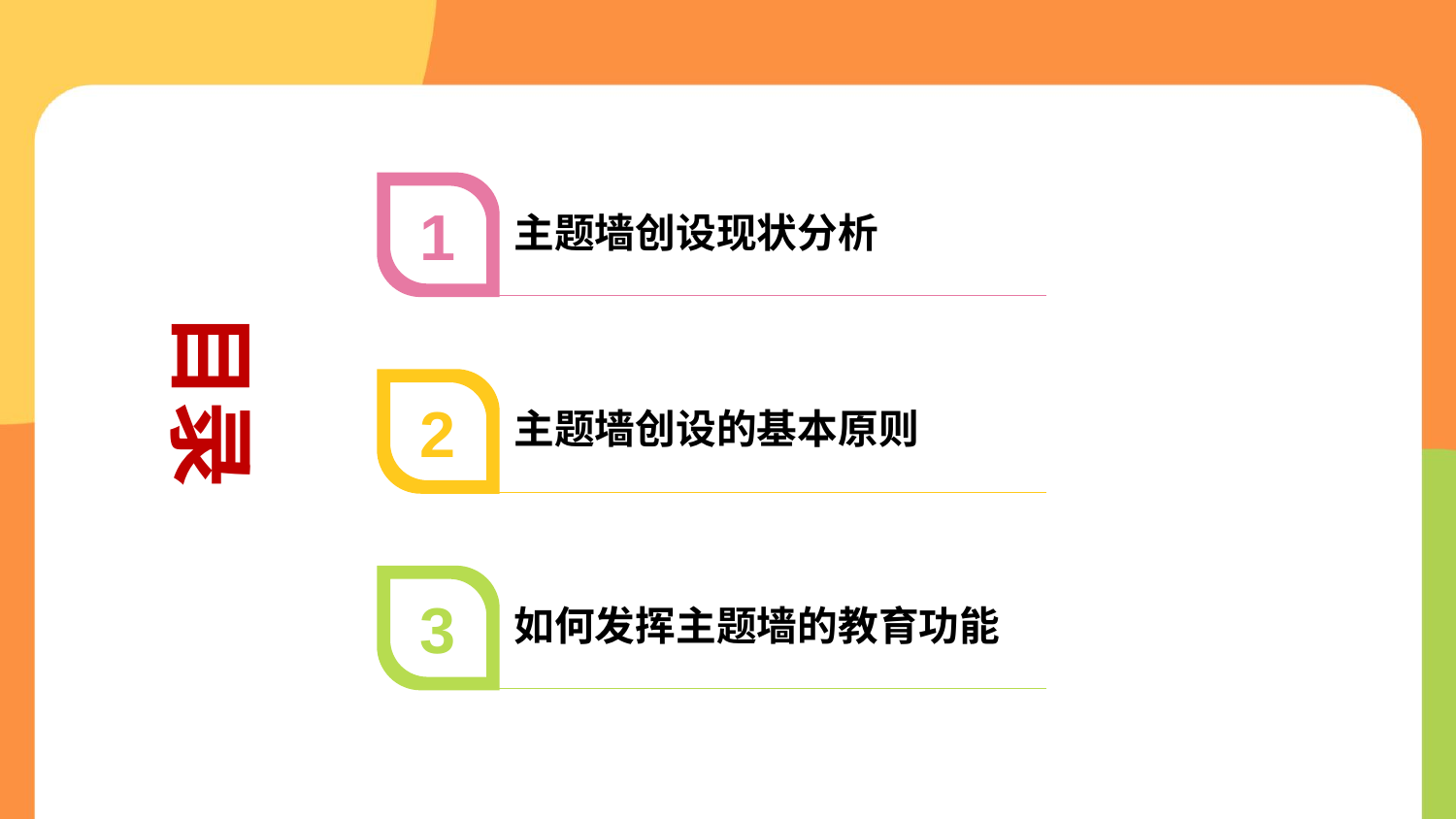

1
主题墙创设现状分析

目录

2
主题墙创设的基本原则

3
如何发挥主题墙的教育功能